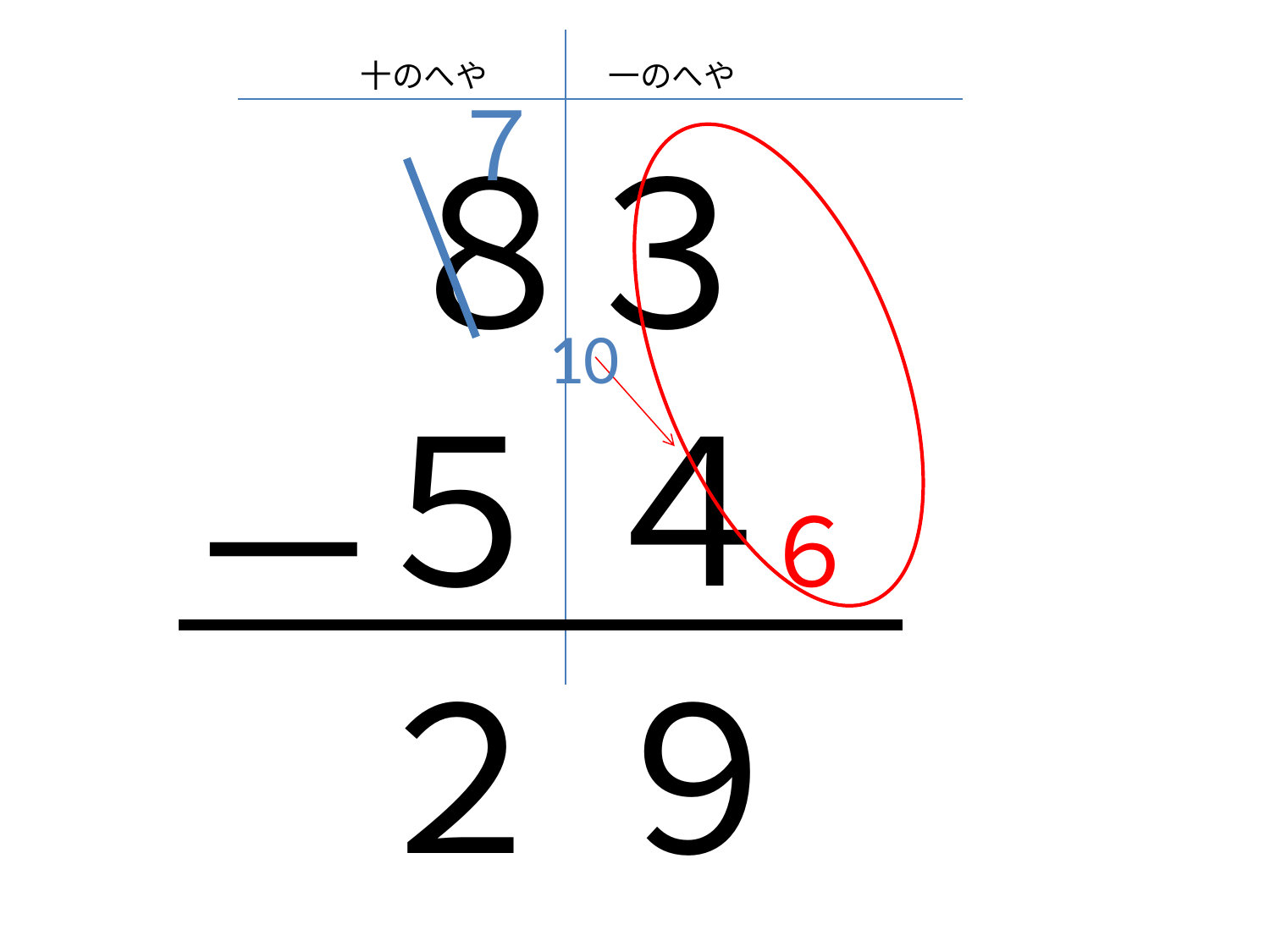

十のへや
一のへや
７

８
３
10
５
４
－
６
２
９